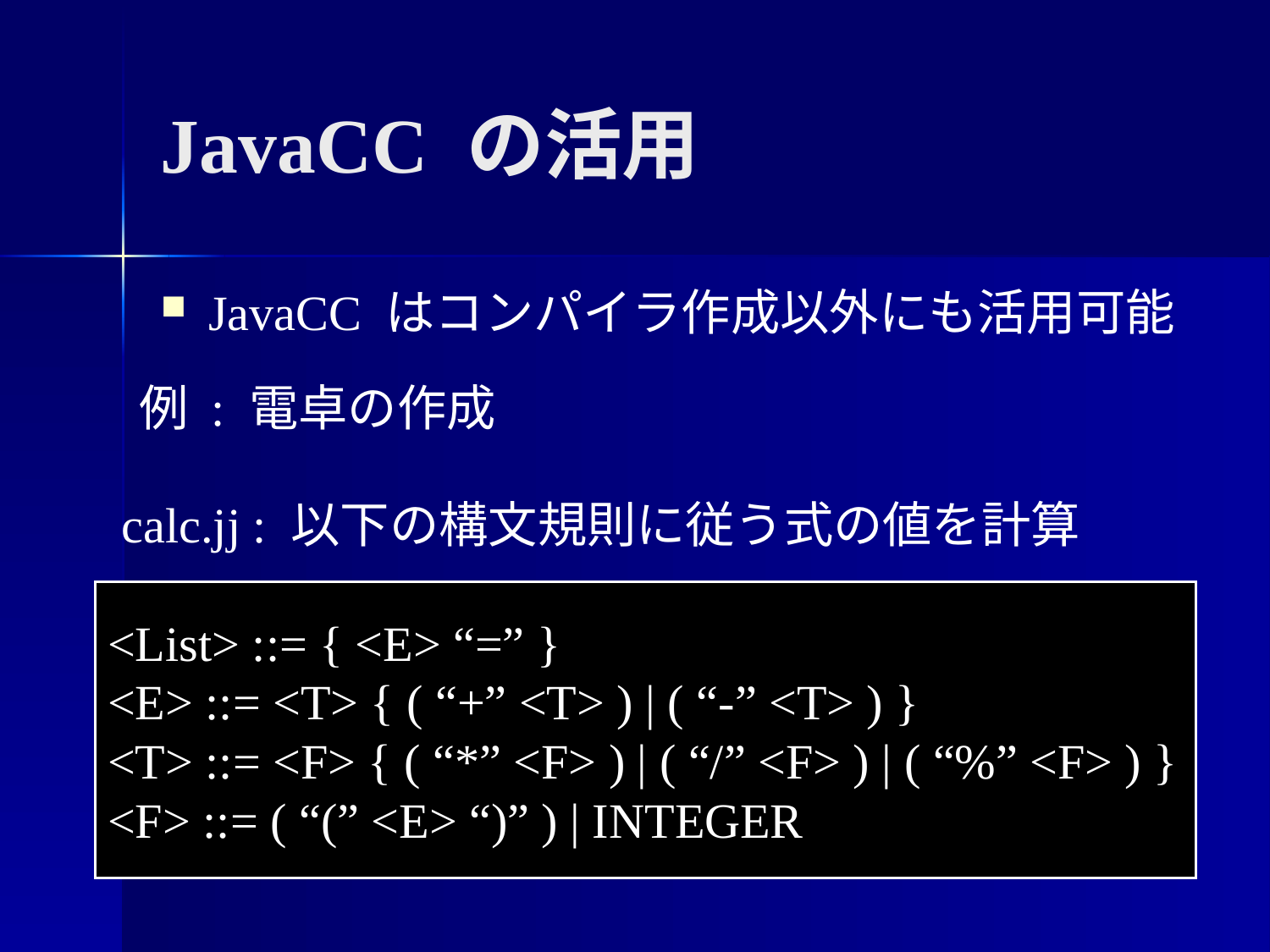

JavaCC の活用
JavaCC はコンパイラ作成以外にも活用可能
例 : 電卓の作成
calc.jj : 以下の構文規則に従う式の値を計算
<List> ::= { <E> “=” }
<E> ::= <T> { ( “+” <T> ) | ( “-” <T> ) }
<T> ::= <F> { ( “*” <F> ) | ( “/” <F> ) | ( “%” <F> ) }
<F> ::= ( “(” <E> “)” ) | INTEGER